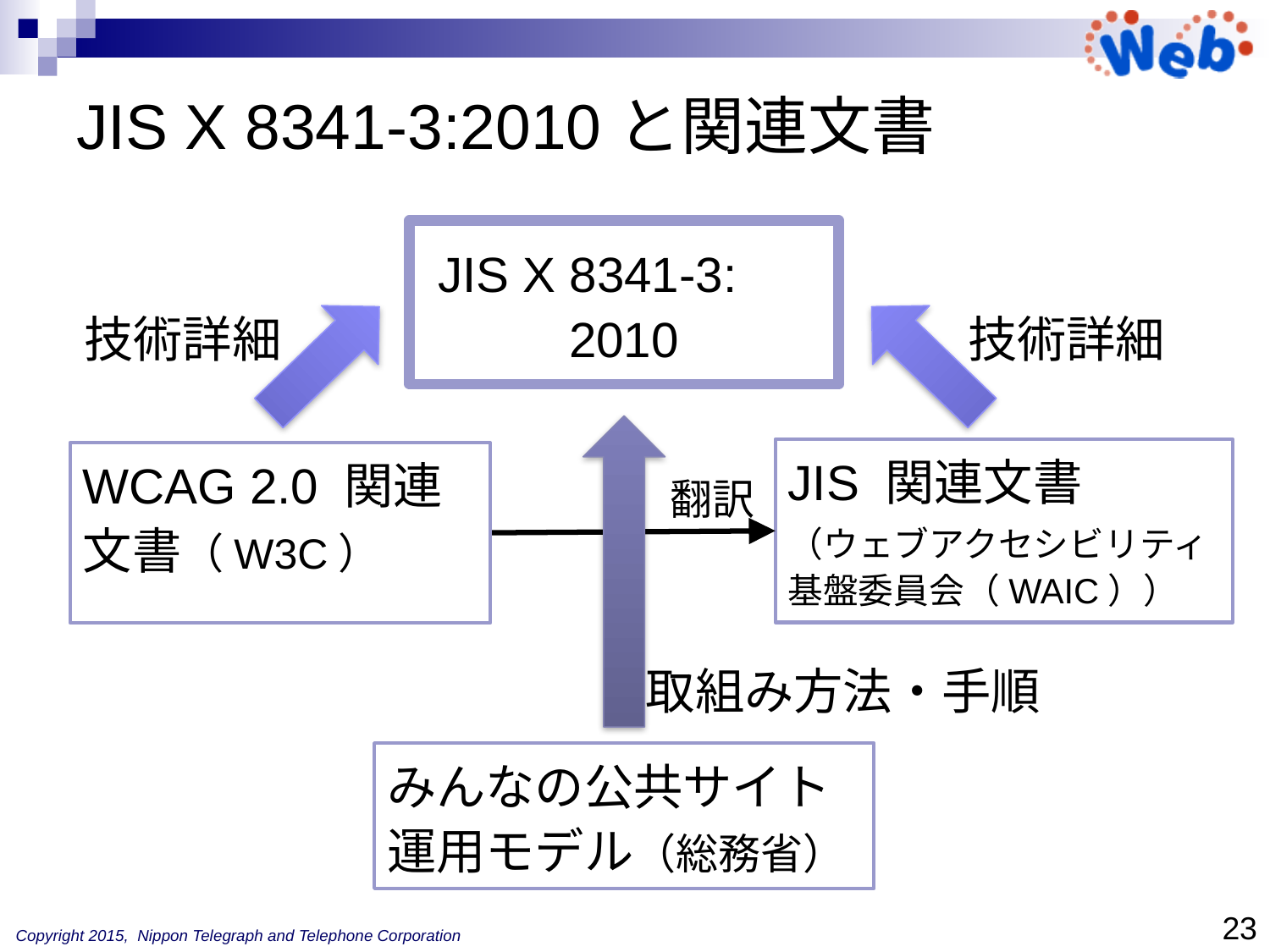

# JIS X 8341-3:2010と関連文書
JIS X 8341-3:　2010

技術詳細
技術詳細

JIS 関連文書
（ウェブアクセシビリティ基盤委員会（WAIC））
WCAG 2.0 関連文書（W3C）
翻訳
取組み方法・手順
みんなの公共サイト運用モデル（総務省）
23